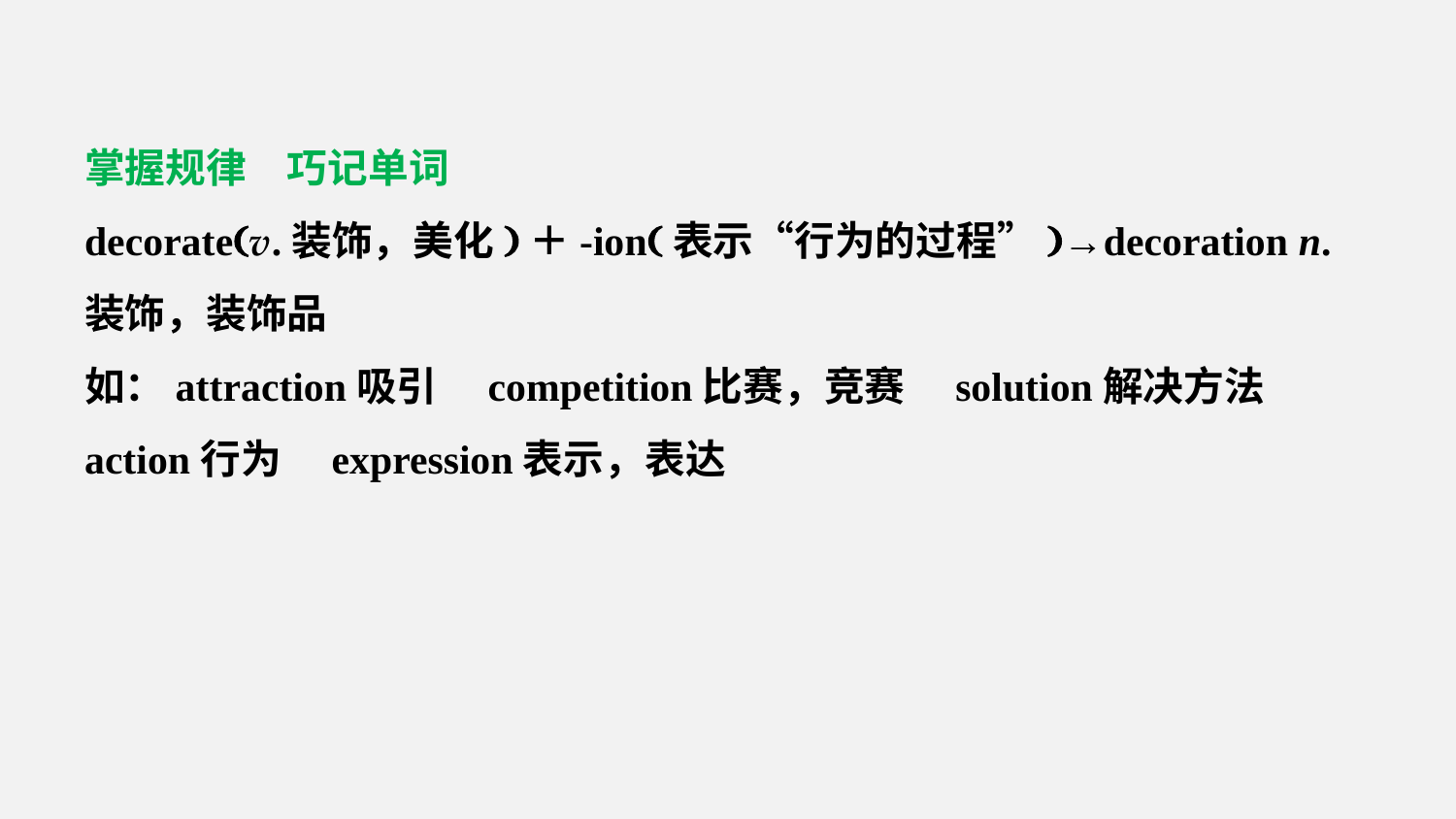

掌握规律　巧记单词
decorate(v.装饰，美化)＋-ion(表示“行为的过程”)→decoration n.装饰，装饰品
如：attraction吸引　competition比赛，竞赛　solution解决方法　action行为　expression表示，表达